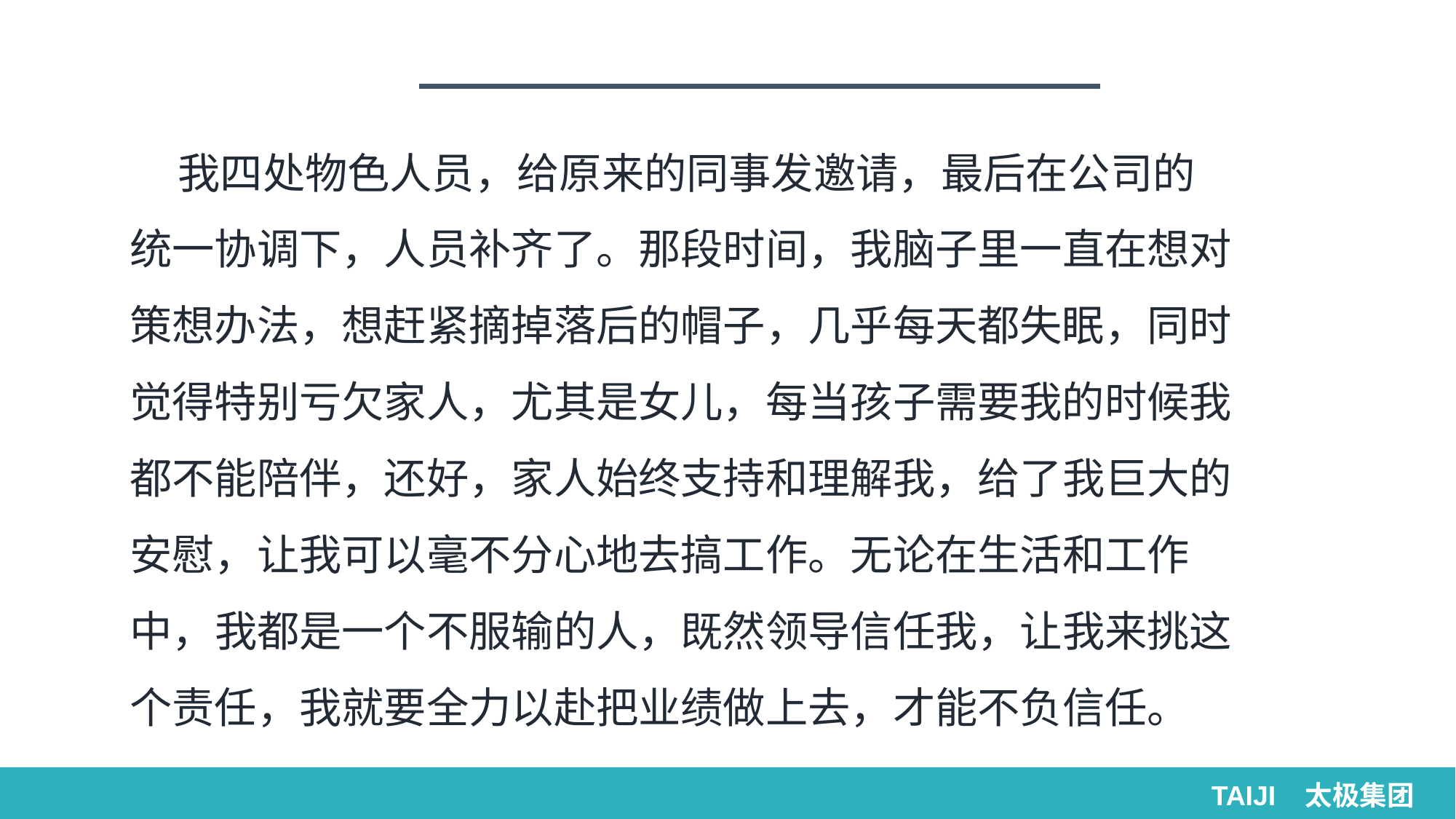

我四处物色人员，给原来的同事发邀请，最后在公司的统一协调下，人员补齐了。那段时间，我脑子里一直在想对策想办法，想赶紧摘掉落后的帽子，几乎每天都失眠，同时觉得特别亏欠家人，尤其是女儿，每当孩子需要我的时候我都不能陪伴，还好，家人始终支持和理解我，给了我巨大的安慰，让我可以毫不分心地去搞工作。无论在生活和工作中，我都是一个不服输的人，既然领导信任我，让我来挑这个责任，我就要全力以赴把业绩做上去，才能不负信任。

TAIJI   太极集团